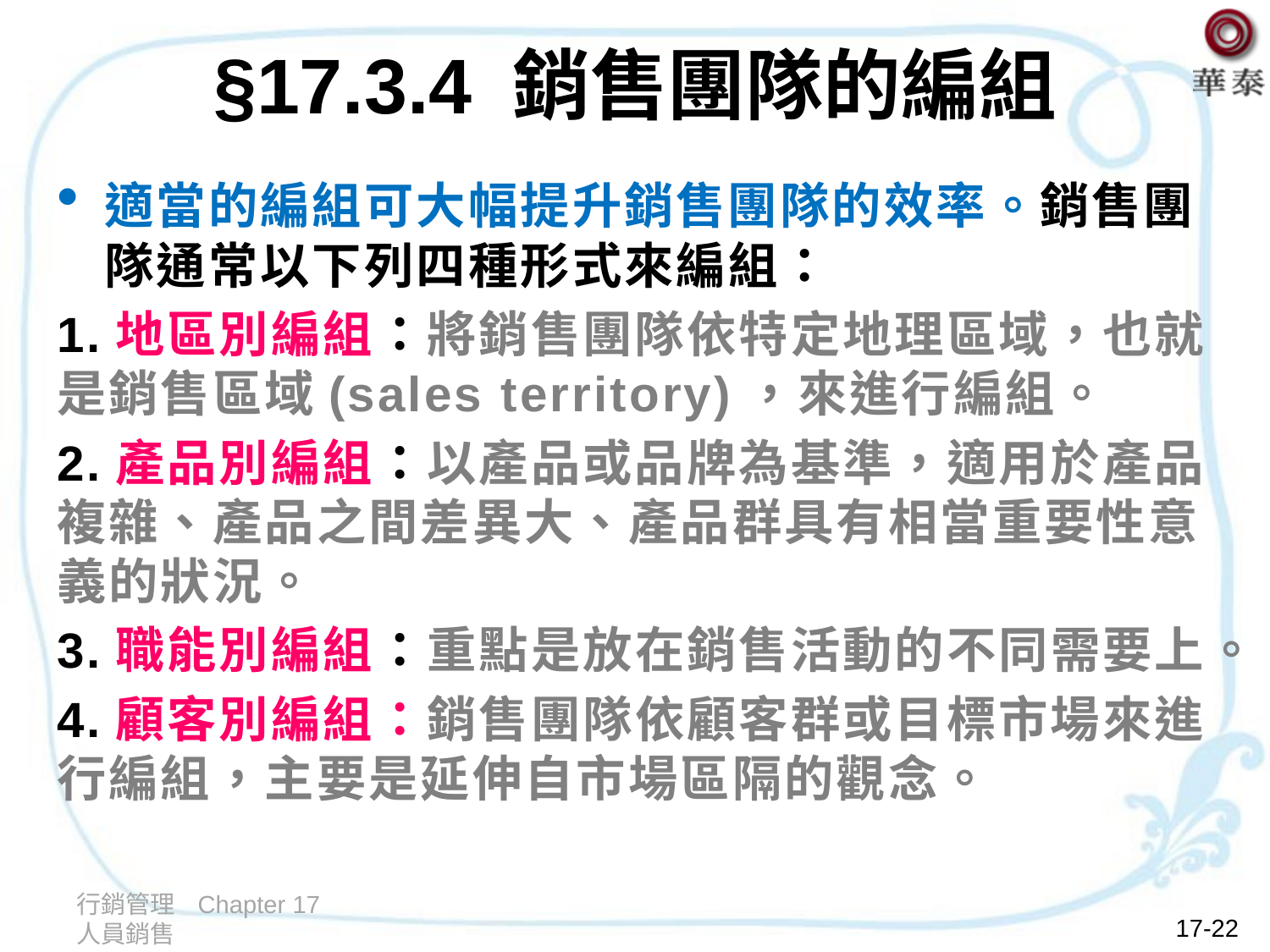

# §17.3.4 銷售團隊的編組
適當的編組可大幅提升銷售團隊的效率。銷售團隊通常以下列四種形式來編組：
1.地區別編組：將銷售團隊依特定地理區域，也就是銷售區域(sales territory)，來進行編組。
2.產品別編組：以產品或品牌為基準，適用於產品複雜、產品之間差異大、產品群具有相當重要性意義的狀況。
3.職能別編組：重點是放在銷售活動的不同需要上。
4.顧客別編組：銷售團隊依顧客群或目標市場來進行編組，主要是延伸自市場區隔的觀念。
行銷管理   Chapter 17   人員銷售
17-22